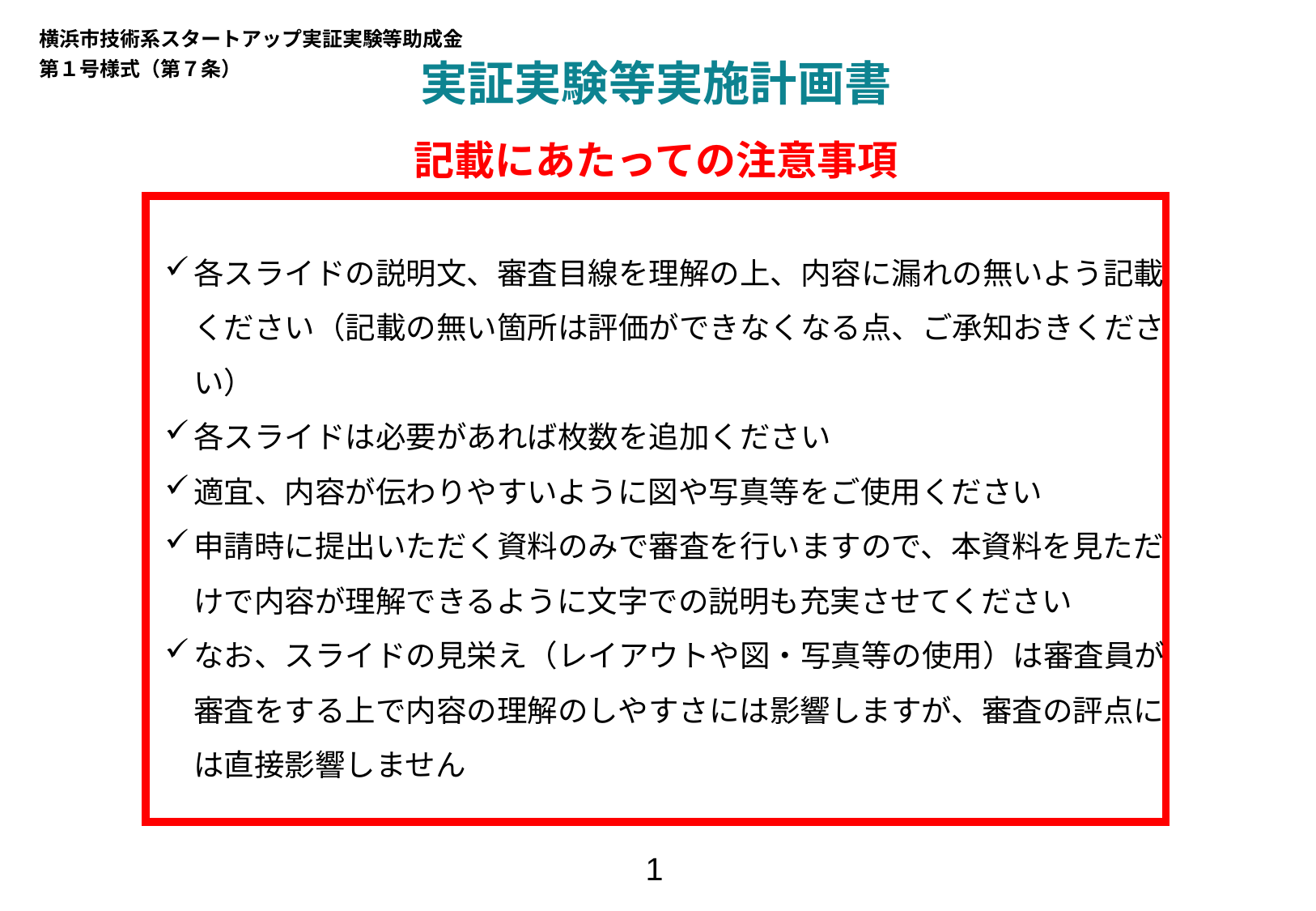

横浜市技術系スタートアップ実証実験等助成金
第１号様式（第７条）
実証実験等実施計画書
記載にあたっての注意事項
各スライドの説明文、審査目線を理解の上、内容に漏れの無いよう記載ください（記載の無い箇所は評価ができなくなる点、ご承知おきください）
各スライドは必要があれば枚数を追加ください
適宜、内容が伝わりやすいように図や写真等をご使用ください
申請時に提出いただく資料のみで審査を行いますので、本資料を見ただけで内容が理解できるように文字での説明も充実させてください
なお、スライドの見栄え（レイアウトや図・写真等の使用）は審査員が審査をする上で内容の理解のしやすさには影響しますが、審査の評点には直接影響しません
1